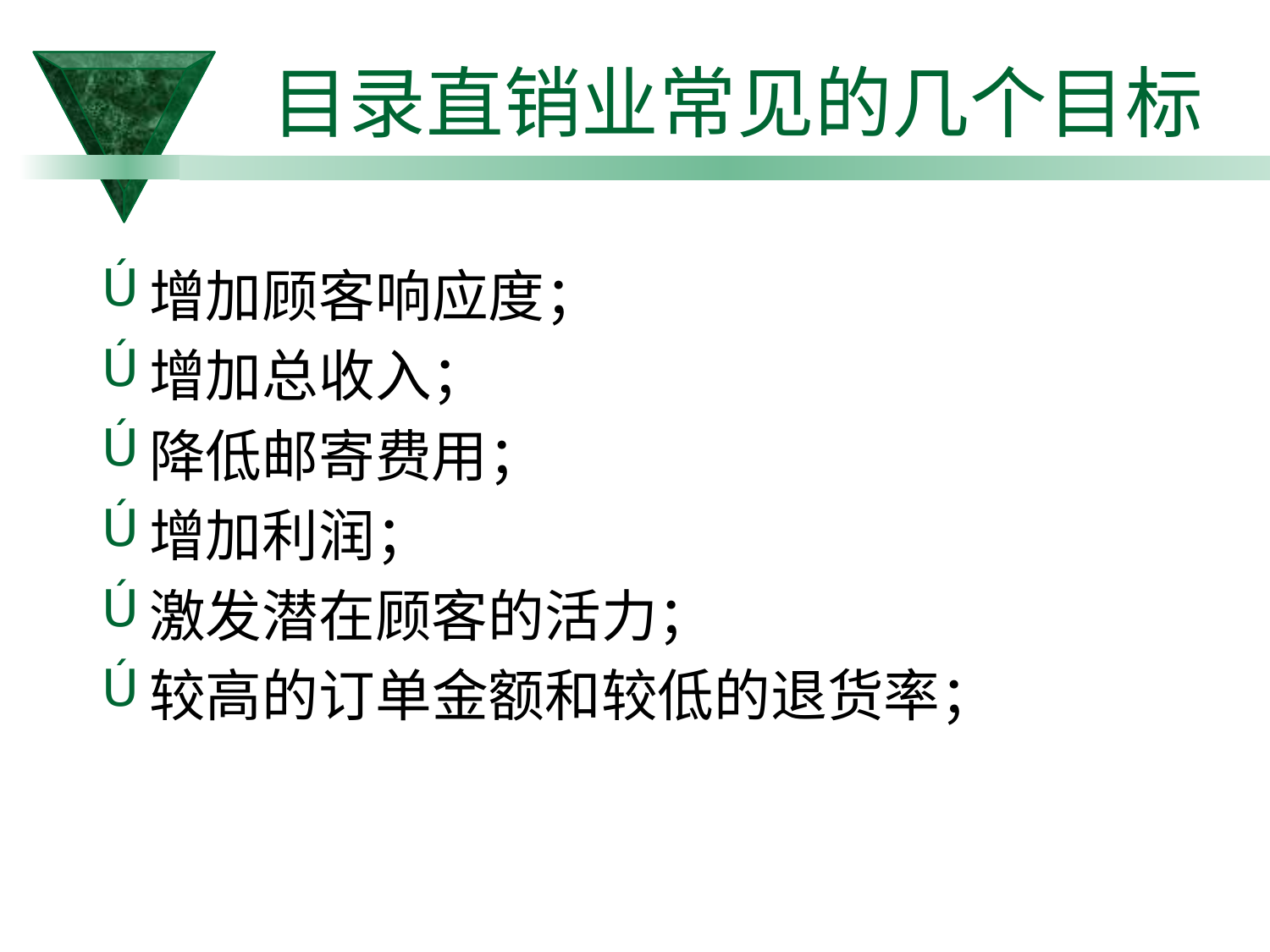

# 目录直销业常见的几个目标

增加顾客响应度；
增加总收入；
降低邮寄费用；
增加利润；
激发潜在顾客的活力；
较高的订单金额和较低的退货率；